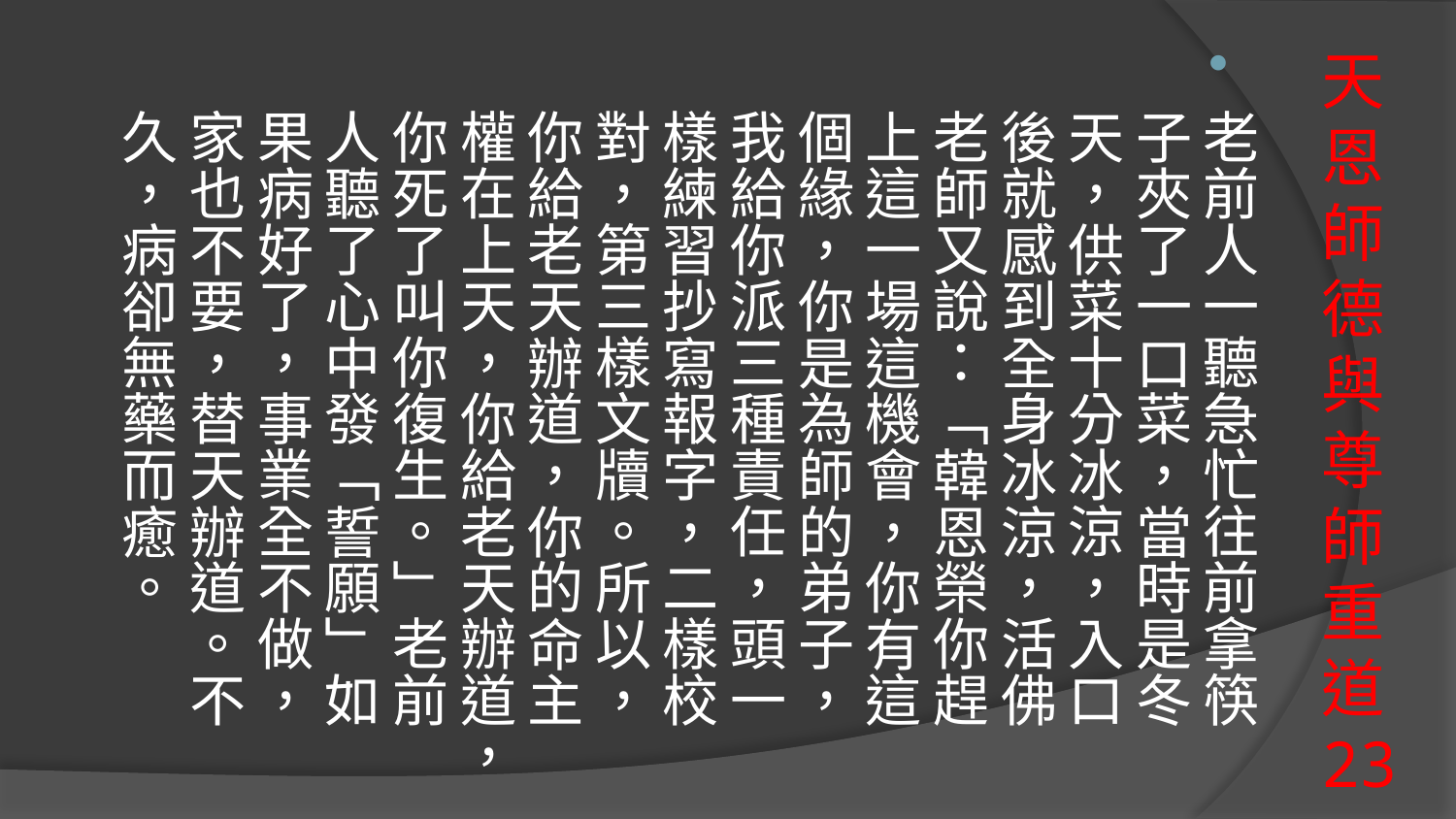

# 天恩師德與尊師重道 23
老前人一聽急忙往前拿筷子夾了一口菜，當時是冬天，供菜十分冰涼，入口後就感到全身冰涼，活佛老師又說：「韓恩榮你趕上這一場這機會，你有這個緣，你是為師的弟子，我給你派三種責任，頭一樣練習抄寫報字，二樣校對，第三樣文牘。所以，你給老天辦道，你的命主權在上天，你給老天辦道，你死了叫你復生。」老前人聽了心中發「誓願」如果病好了，事業全不做，家也不要，替天辦道。不久，病卻無藥而癒。